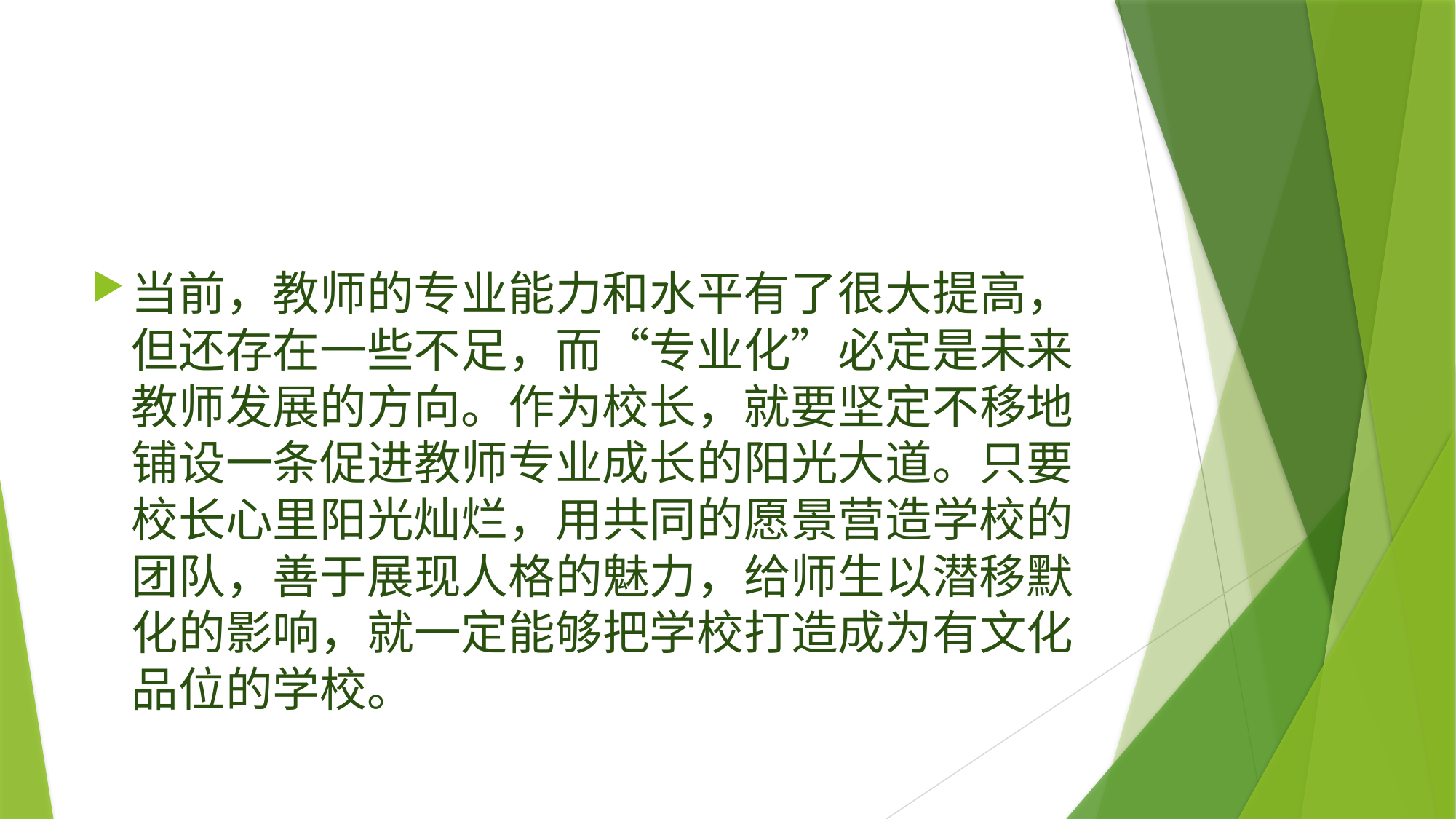

#
当前，教师的专业能力和水平有了很大提高，但还存在一些不足，而“专业化”必定是未来教师发展的方向。作为校长，就要坚定不移地铺设一条促进教师专业成长的阳光大道。只要校长心里阳光灿烂，用共同的愿景营造学校的团队，善于展现人格的魅力，给师生以潜移默化的影响，就一定能够把学校打造成为有文化品位的学校。